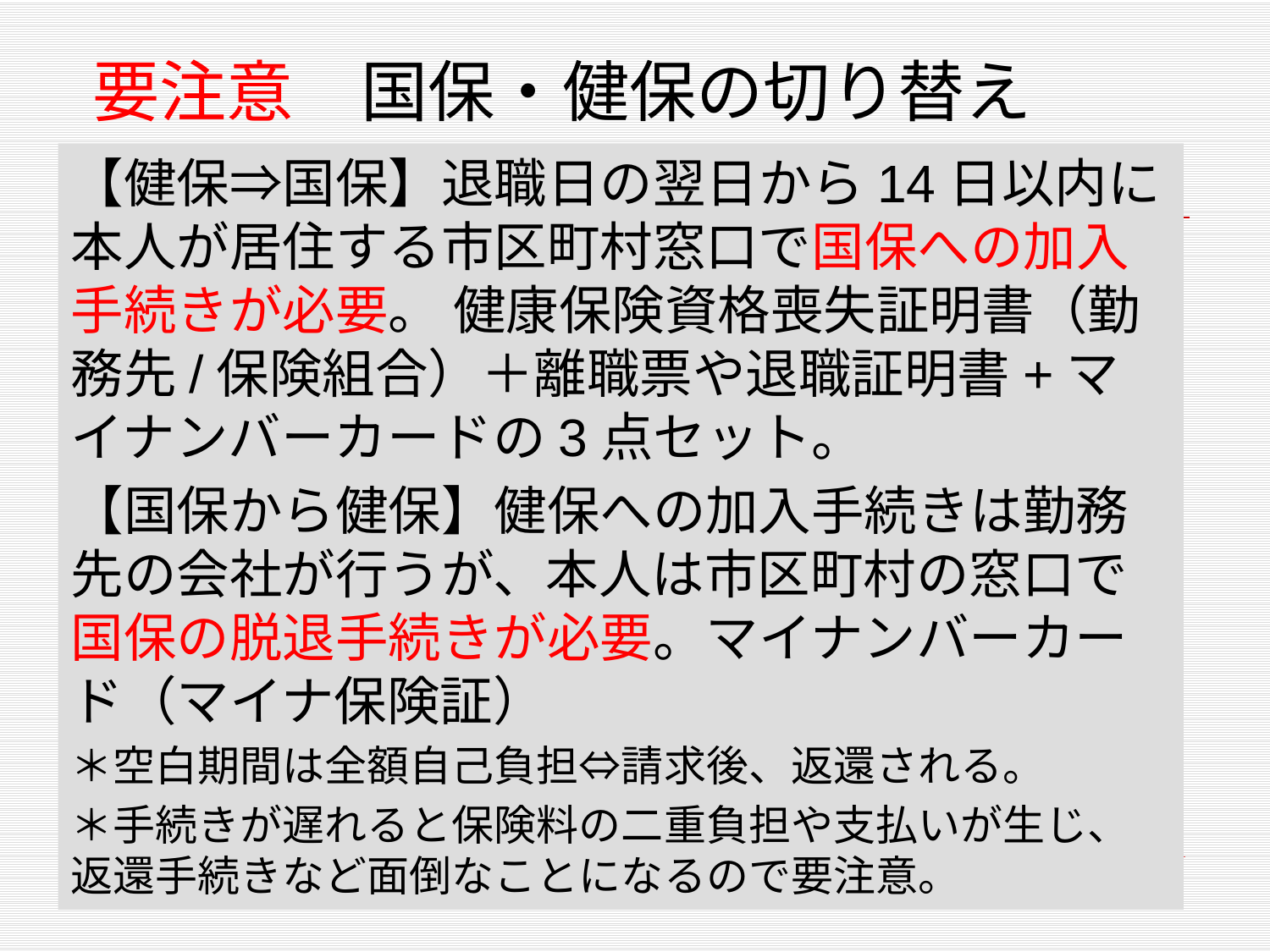

# 要注意　国保・健保の切り替え
【健保⇒国保】退職日の翌日から14日以内に本人が居住する市区町村窓口で国保への加入手続きが必要。 健康保険資格喪失証明書（勤務先/保険組合）＋離職票や退職証明書+マイナンバーカードの3点セット。
【国保から健保】健保への加入手続きは勤務先の会社が行うが、本人は市区町村の窓口で国保の脱退手続きが必要。マイナンバーカード（マイナ保険証）
＊空白期間は全額自己負担⇔請求後、返還される。
＊手続きが遅れると保険料の二重負担や支払いが生じ、返還手続きなど面倒なことになるので要注意。

3